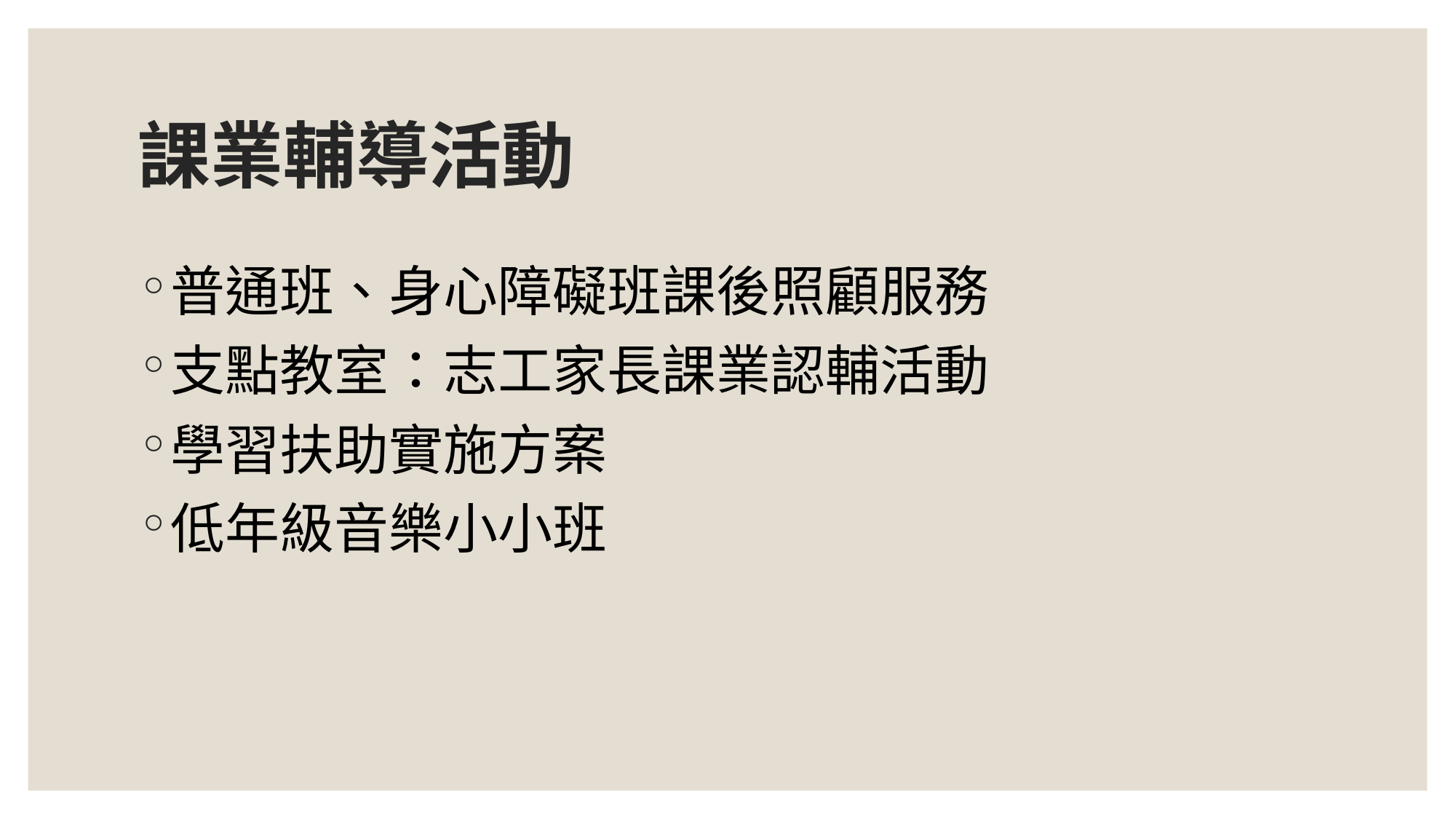

# 課業輔導活動
普通班、身心障礙班課後照顧服務
支點教室：志工家長課業認輔活動
學習扶助實施方案
低年級音樂小小班